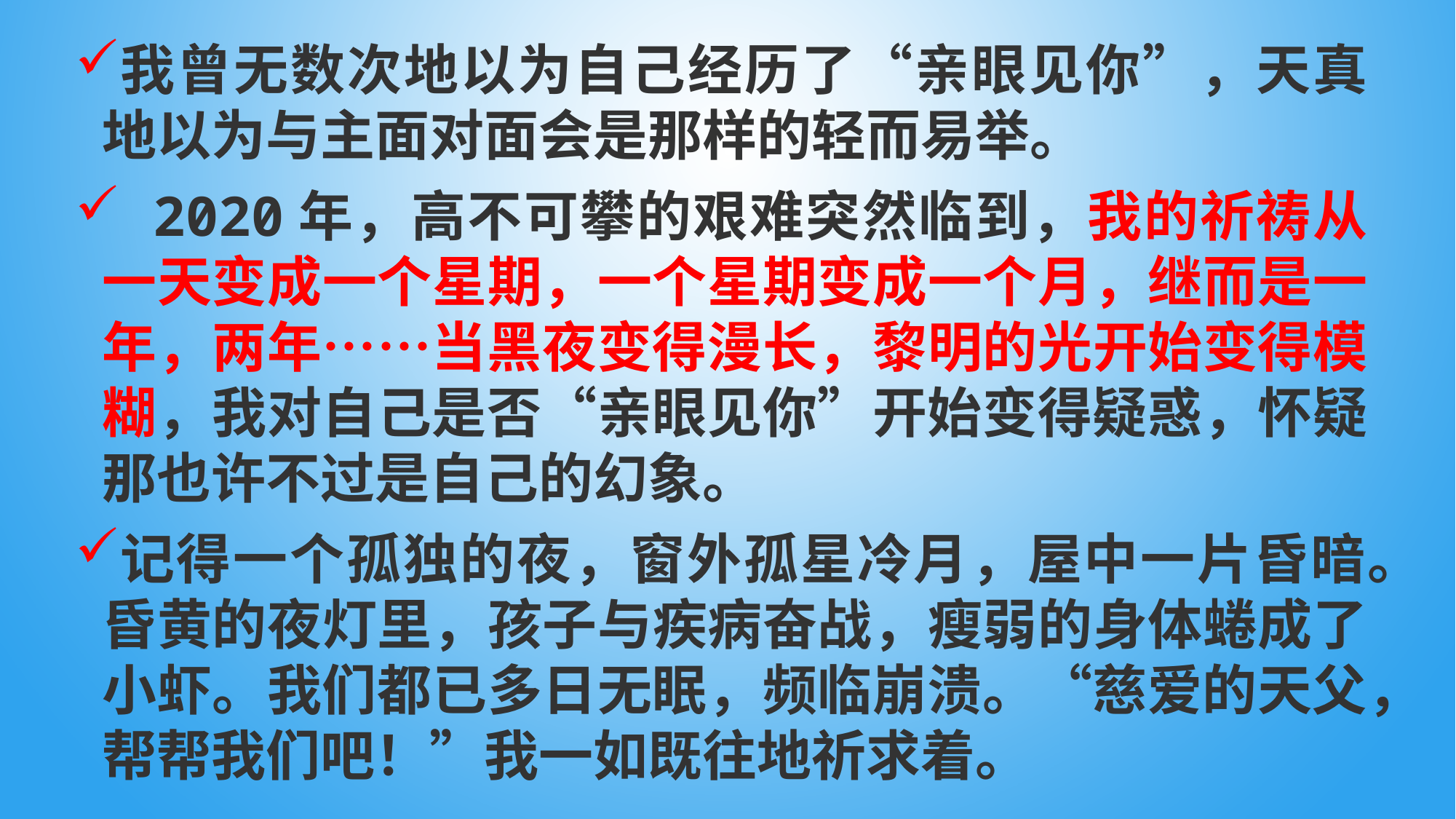

我曾无数次地以为自己经历了“亲眼见你”，天真地以为与主面对面会是那样的轻而易举。
 2020年，高不可攀的艰难突然临到，我的祈祷从一天变成一个星期，一个星期变成一个月，继而是一年，两年……当黑夜变得漫长，黎明的光开始变得模糊，我对自己是否“亲眼见你”开始变得疑惑，怀疑那也许不过是自己的幻象。
记得一个孤独的夜，窗外孤星冷月，屋中一片昏暗。昏黄的夜灯里，孩子与疾病奋战，瘦弱的身体蜷成了小虾。我们都已多日无眠，频临崩溃。“慈爱的天父，帮帮我们吧！”我一如既往地祈求着。